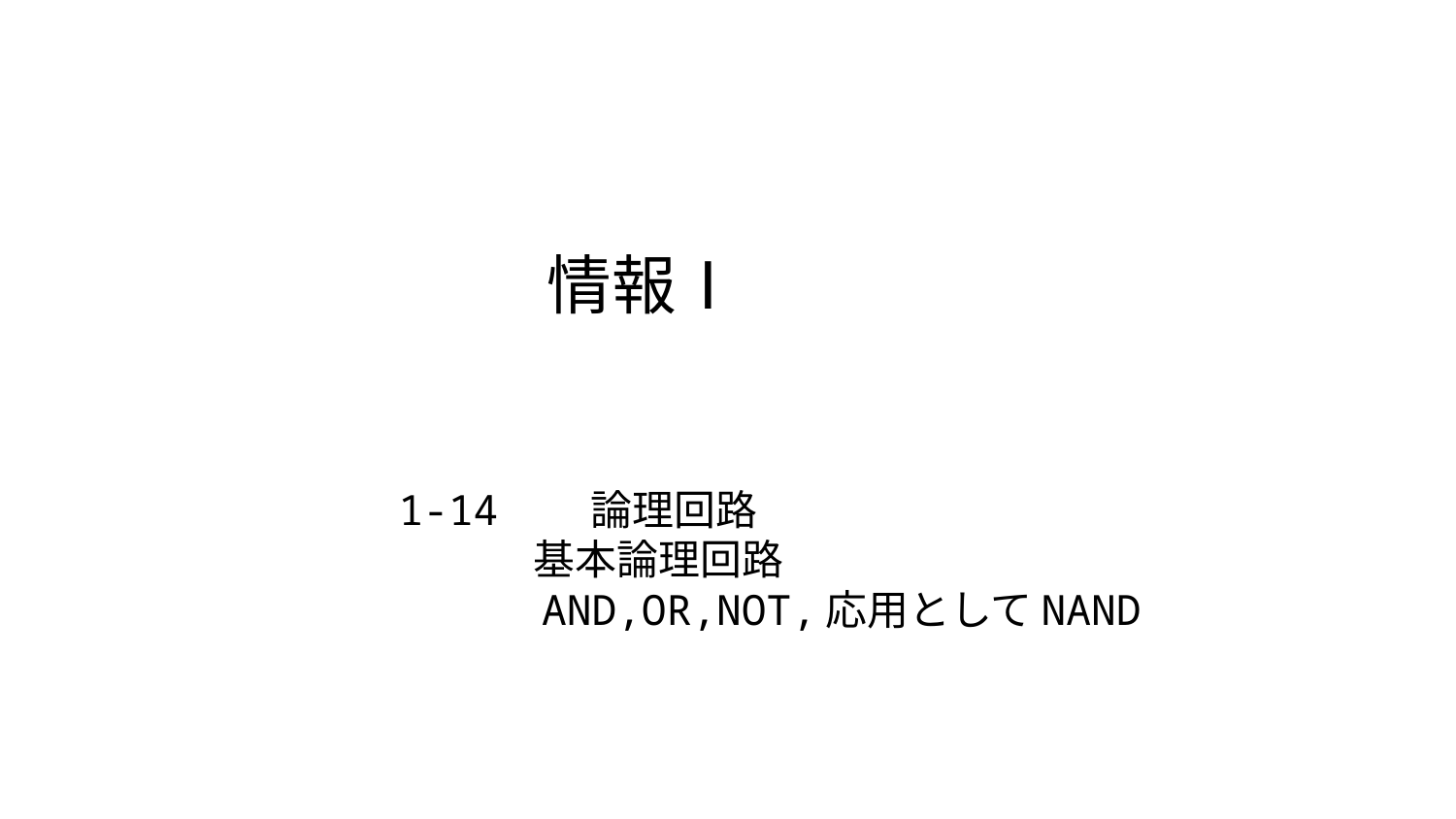

情報Ⅰ
# 1-14　　論理回路 　　　 基本論理回路 　　　 AND,OR,NOT,応用としてNAND